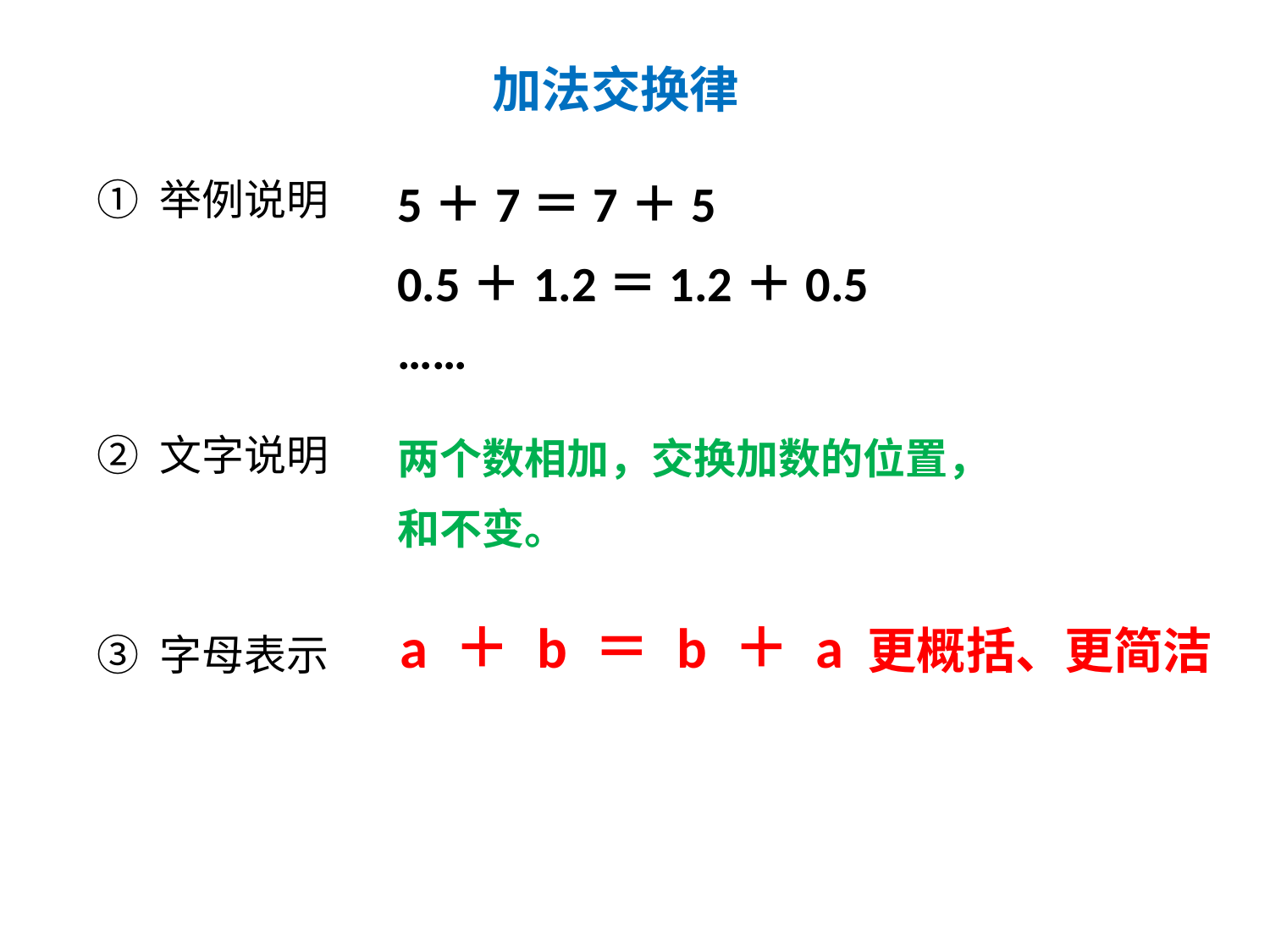

加法交换律
5＋7＝7＋5
① 举例说明
0.5＋1.2＝1.2＋0.5
……
两个数相加，交换加数的位置，和不变。
② 文字说明
a ＋ b ＝ b ＋ a
更概括、更简洁
③ 字母表示